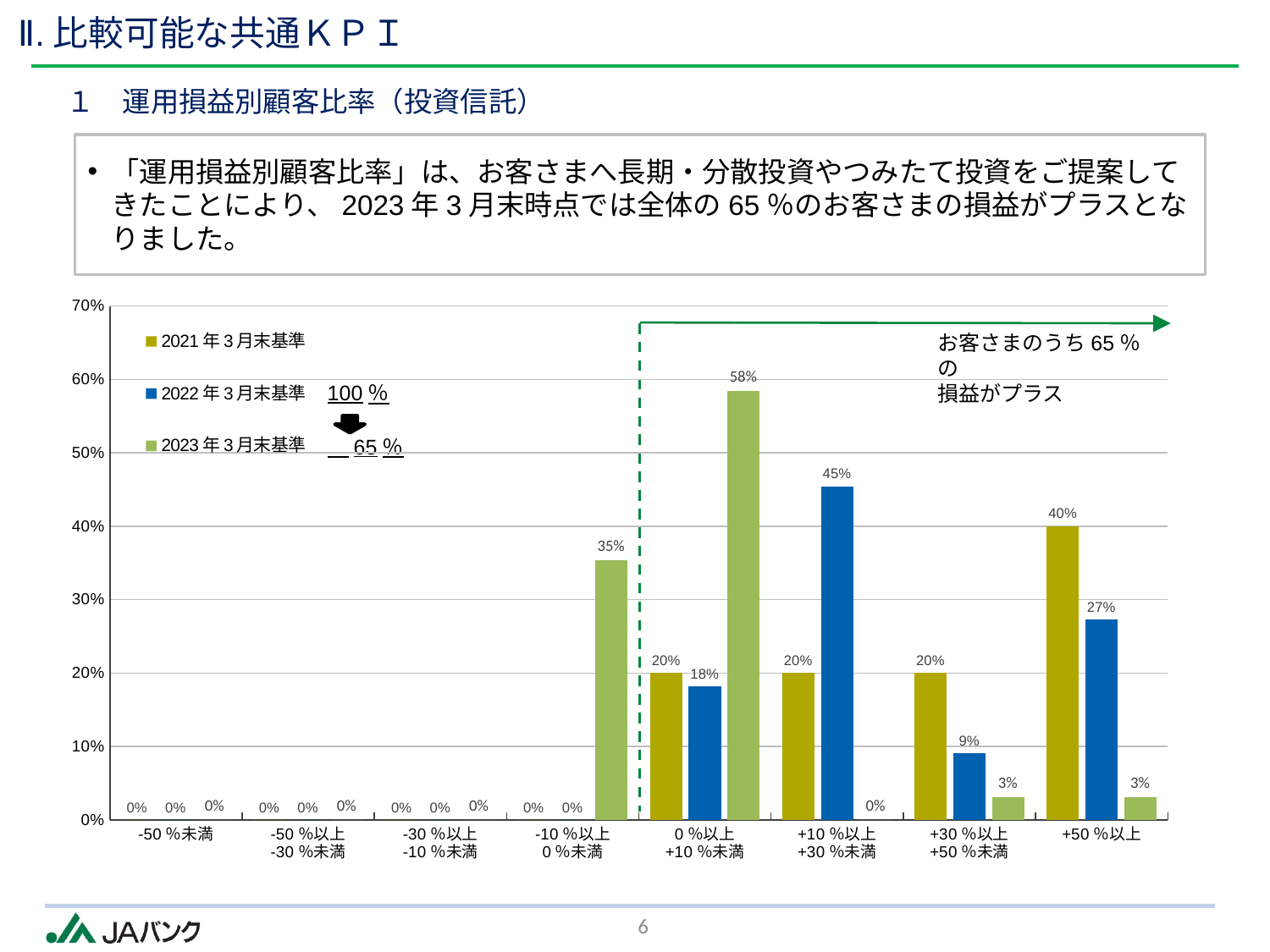

# Ⅱ.比較可能な共通ＫＰＩ
１　運用損益別顧客比率（投資信託）
「運用損益別顧客比率」は、お客さまへ長期・分散投資やつみたて投資をご提案してきたことにより、2023年3月末時点では全体の65％のお客さまの損益がプラスとなりました。

### Chart

| Category | 2021年3月末基準 | 2022年3月末基準 | 2023年3月末基準 |
|---|---|---|---|
| -50％未満 | 0.0 | 0.0 | 0.0 |
| -50％以上
-30％未満 | 0.0 | 0.0 | 0.0 |
| -30％以上
-10％未満 | 0.0 | 0.0 | 0.0 |
| -10％以上
0％未満 | 0.0 | 0.0 | 0.35384615384615387 |
| 0％以上
+10％未満 | 0.2 | 0.18181818181818182 | 0.5846153846153846 |
| +10％以上
+30％未満 | 0.2 | 0.45454545454545453 | 0.0 |
| +30％以上
+50％未満 | 0.2 | 0.09090909090909091 | 0.03076923076923077 |
| +50％以上 | 0.4 | 0.2727272727272727 | 0.03076923076923077 |
お客さまのうち65％の
損益がプラス
100％

　65％